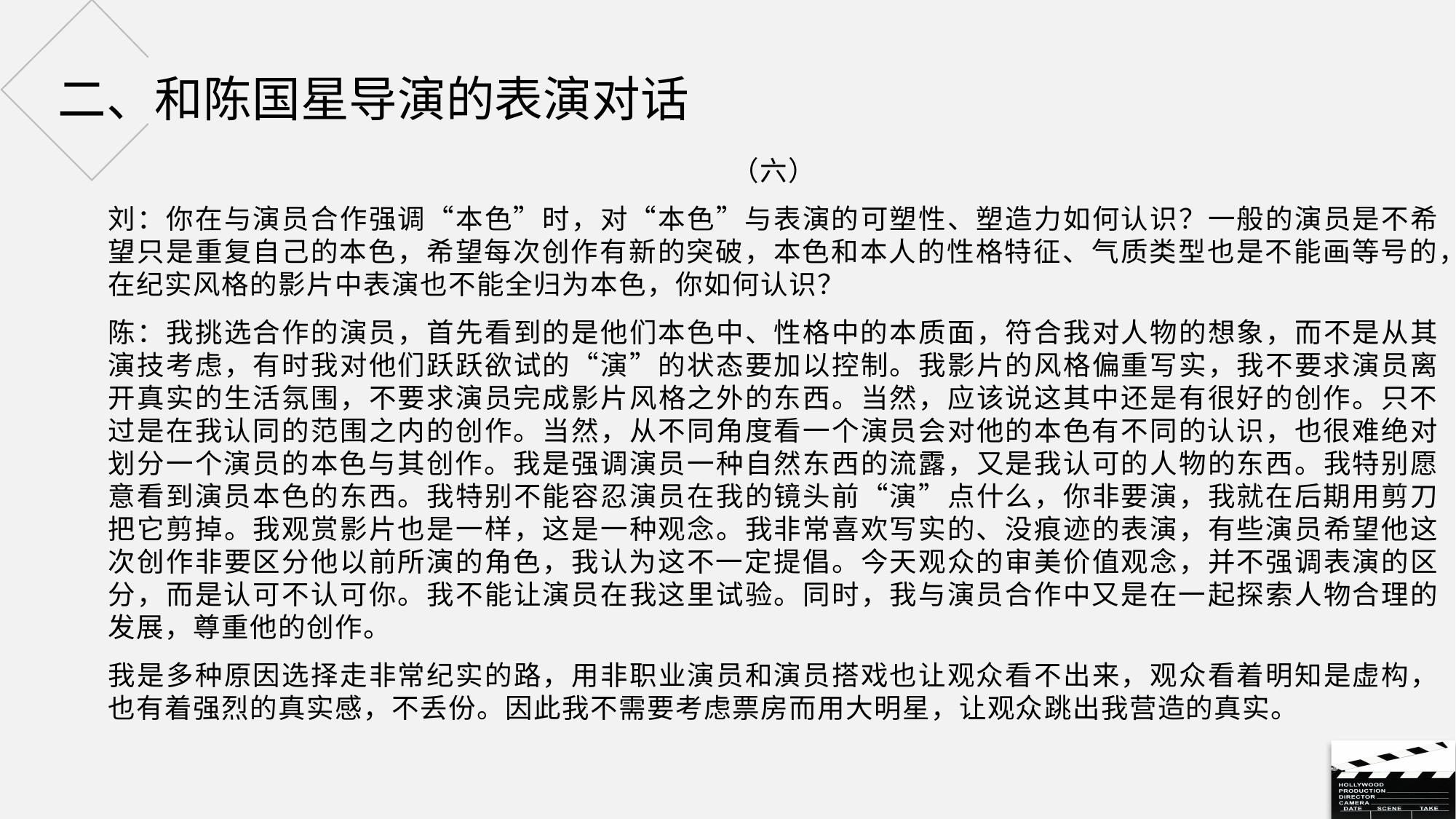

# 二、和陈国星导演的表演对话
（六）
刘：你在与演员合作强调“本色”时，对“本色”与表演的可塑性、塑造力如何认识？一般的演员是不希望只是重复自己的本色，希望每次创作有新的突破，本色和本人的性格特征、气质类型也是不能画等号的，在纪实风格的影片中表演也不能全归为本色，你如何认识？
陈：我挑选合作的演员，首先看到的是他们本色中、性格中的本质面，符合我对人物的想象，而不是从其演技考虑，有时我对他们跃跃欲试的“演”的状态要加以控制。我影片的风格偏重写实，我不要求演员离开真实的生活氛围，不要求演员完成影片风格之外的东西。当然，应该说这其中还是有很好的创作。只不过是在我认同的范围之内的创作。当然，从不同角度看一个演员会对他的本色有不同的认识，也很难绝对划分一个演员的本色与其创作。我是强调演员一种自然东西的流露，又是我认可的人物的东西。我特别愿意看到演员本色的东西。我特别不能容忍演员在我的镜头前“演”点什么，你非要演，我就在后期用剪刀把它剪掉。我观赏影片也是一样，这是一种观念。我非常喜欢写实的、没痕迹的表演，有些演员希望他这次创作非要区分他以前所演的角色，我认为这不一定提倡。今天观众的审美价值观念，并不强调表演的区分，而是认可不认可你。我不能让演员在我这里试验。同时，我与演员合作中又是在一起探索人物合理的发展，尊重他的创作。
我是多种原因选择走非常纪实的路，用非职业演员和演员搭戏也让观众看不出来，观众看着明知是虚构，也有着强烈的真实感，不丢份。因此我不需要考虑票房而用大明星，让观众跳出我营造的真实。